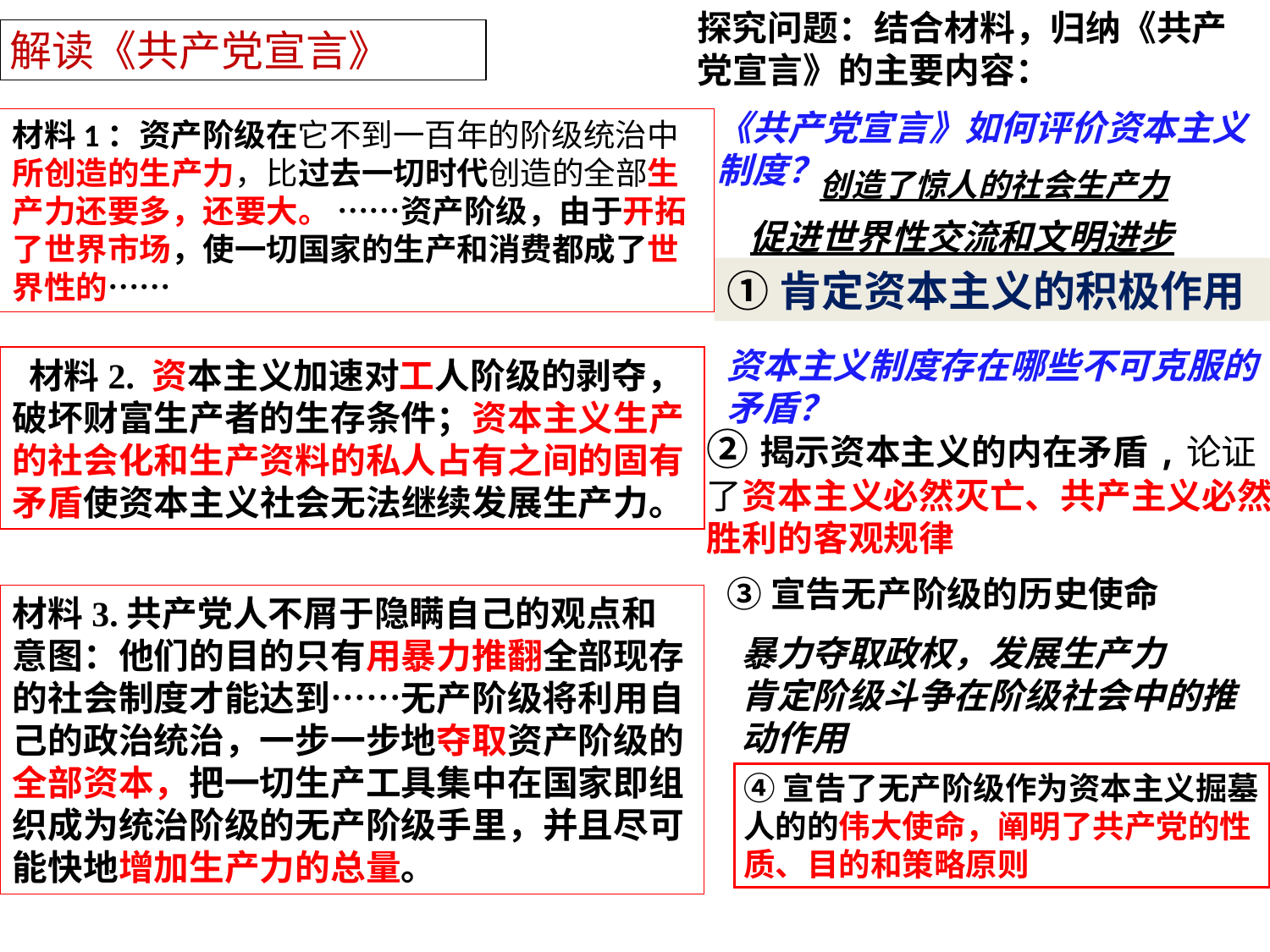

探究问题：结合材料，归纳《共产党宣言》的主要内容：
解读《共产党宣言》
《共产党宣言》如何评价资本主义制度？
材料1：资产阶级在它不到一百年的阶级统治中所创造的生产力，比过去一切时代创造的全部生产力还要多，还要大。 ……资产阶级，由于开拓了世界市场，使一切国家的生产和消费都成了世界性的……
创造了惊人的社会生产力
促进世界性交流和文明进步
①肯定资本主义的积极作用
资本主义制度存在哪些不可克服的矛盾？
 材料2. 资本主义加速对工人阶级的剥夺，破坏财富生产者的生存条件；资本主义生产的社会化和生产资料的私人占有之间的固有矛盾使资本主义社会无法继续发展生产力。
②揭示资本主义的内在矛盾,论证了资本主义必然灭亡、共产主义必然胜利的客观规律

③宣告无产阶级的历史使命
材料3.共产党人不屑于隐瞒自己的观点和意图：他们的目的只有用暴力推翻全部现存的社会制度才能达到……无产阶级将利用自己的政治统治，一步一步地夺取资产阶级的全部资本，把一切生产工具集中在国家即组织成为统治阶级的无产阶级手里，并且尽可能快地增加生产力的总量。
暴力夺取政权，发展生产力
肯定阶级斗争在阶级社会中的推动作用
④宣告了无产阶级作为资本主义掘墓人的的伟大使命，阐明了共产党的性质、目的和策略原则